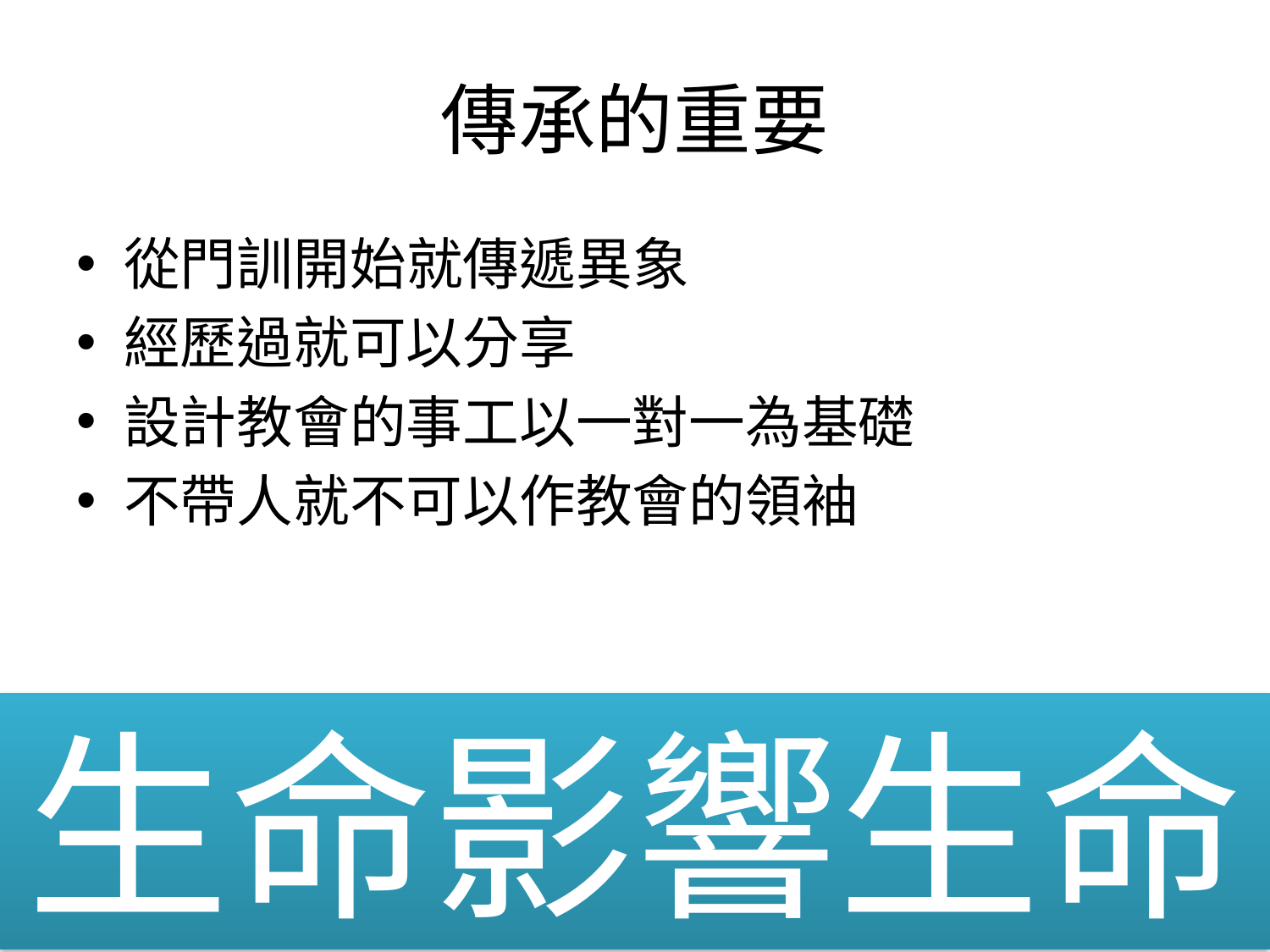

# 傳承的重要
從門訓開始就傳遞異象
經歷過就可以分享
設計教會的事工以一對一為基礎
不帶人就不可以作教會的領袖
生命影響生命